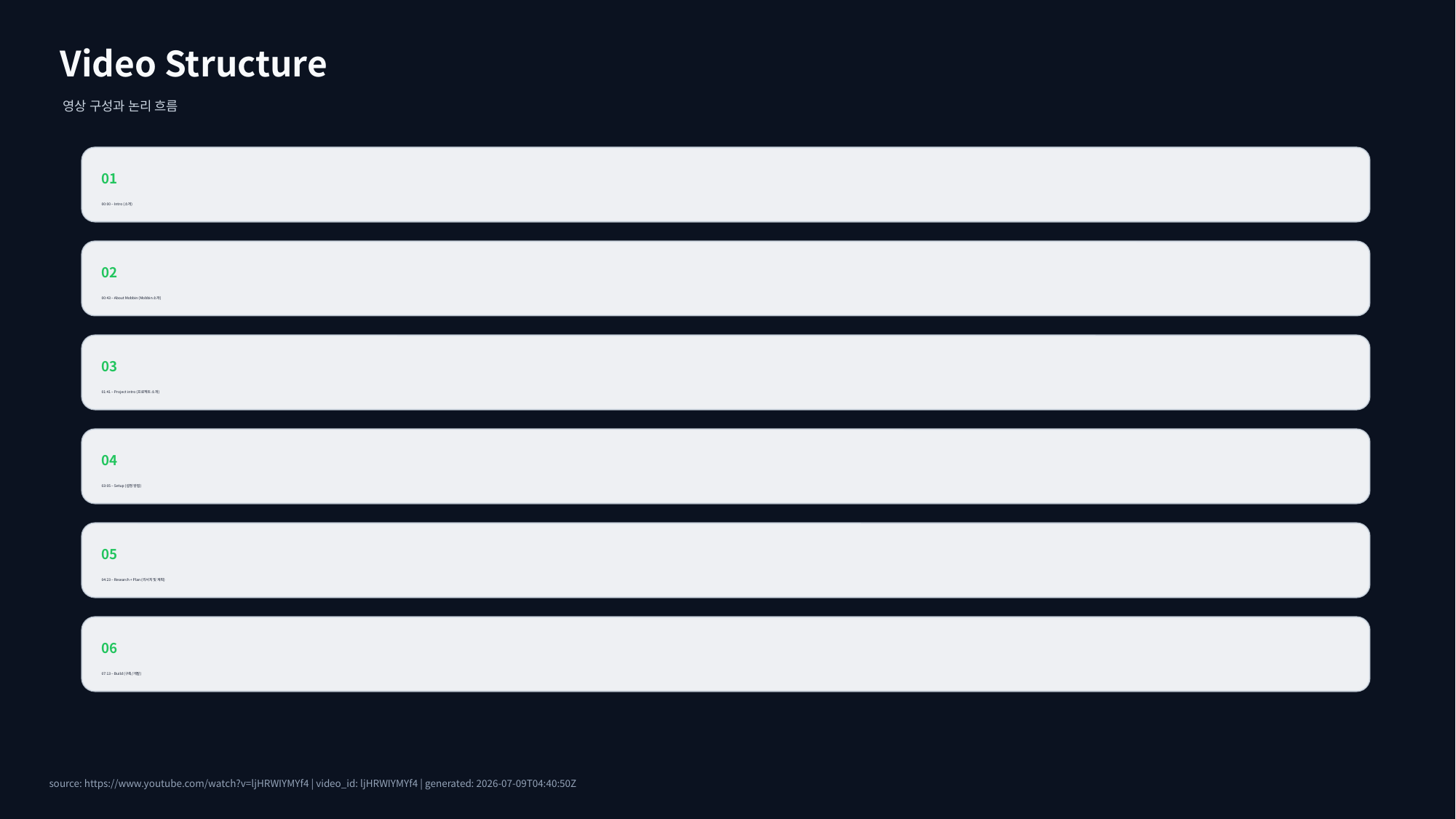

Video Structure
영상 구성과 논리 흐름

01
00:00 – Intro (소개)

02
00:43 – About Mobbin (Mobbin 소개)

03
01:41 – Project intro (프로젝트 소개)

04
03:05 – Setup (설정 방법)

05
04:23 – Research + Plan (리서치 및 계획)

06
07:13 – Build (구축/개발)
source: https://www.youtube.com/watch?v=ljHRWIYMYf4 | video_id: ljHRWIYMYf4 | generated: 2026-07-09T04:40:50Z